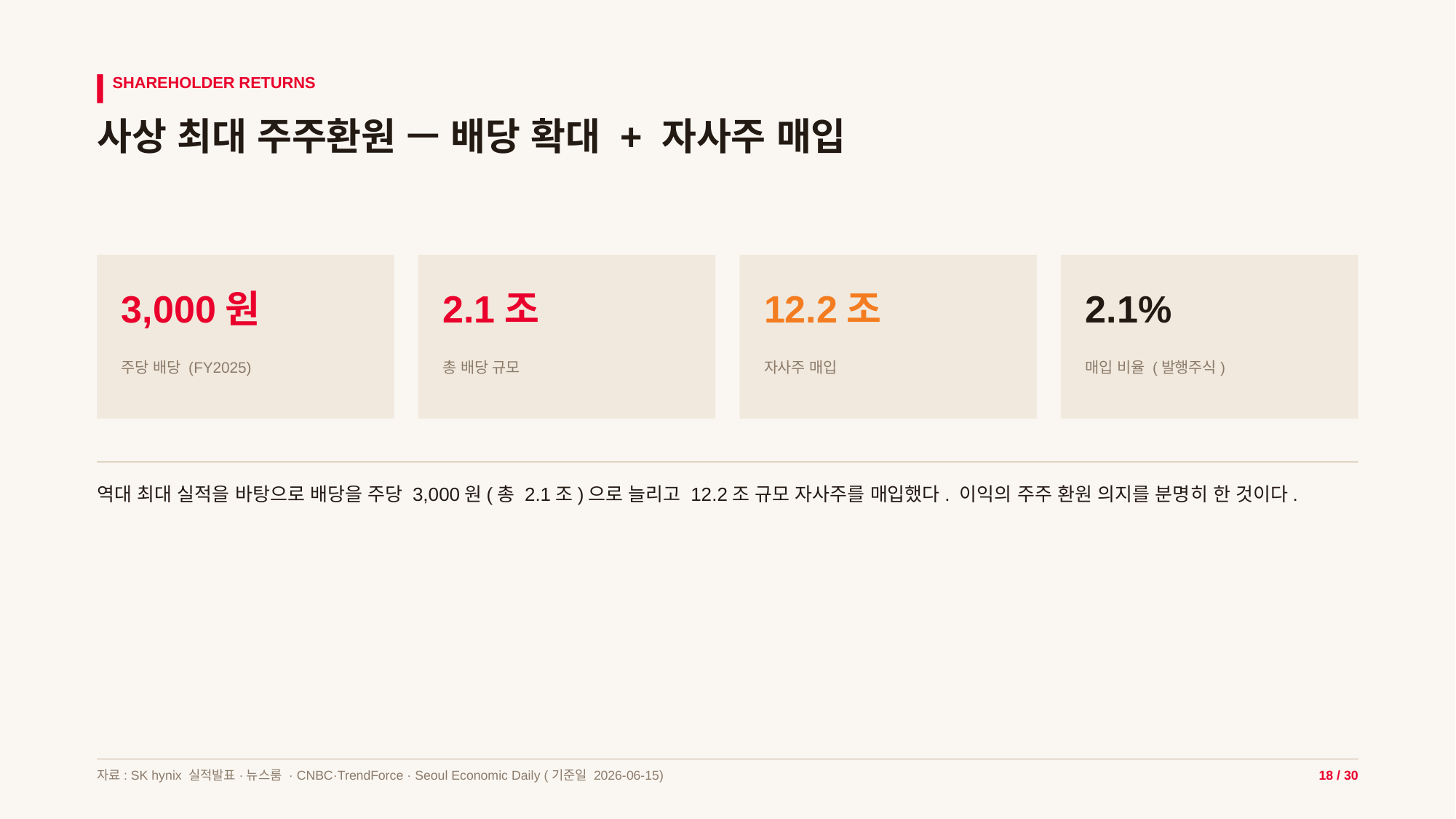

SHAREHOLDER RETURNS

사상 최대 주주환원 — 배당 확대 + 자사주 매입

3,000원
2.1조
12.2조
2.1%
주당 배당 (FY2025)
총 배당 규모
자사주 매입
매입 비율 (발행주식)

역대 최대 실적을 바탕으로 배당을 주당 3,000원(총 2.1조)으로 늘리고 12.2조 규모 자사주를 매입했다. 이익의 주주 환원 의지를 분명히 한 것이다.

자료: SK hynix 실적발표·뉴스룸 · CNBC·TrendForce · Seoul Economic Daily (기준일 2026-06-15)
18 / 30